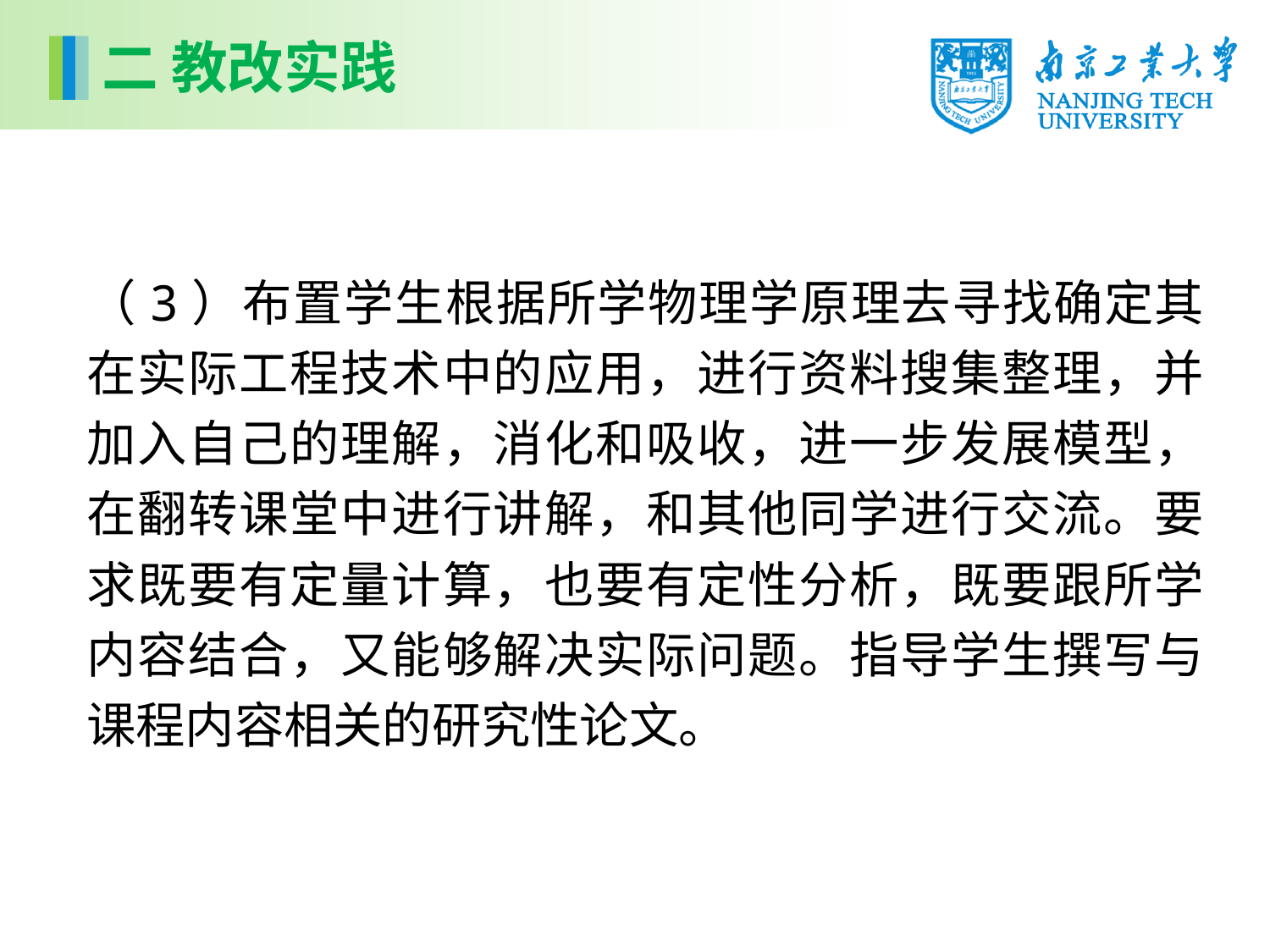

二 教改实践
（3）布置学生根据所学物理学原理去寻找确定其在实际工程技术中的应用，进行资料搜集整理，并加入自己的理解，消化和吸收，进一步发展模型，在翻转课堂中进行讲解，和其他同学进行交流。要求既要有定量计算，也要有定性分析，既要跟所学内容结合，又能够解决实际问题。指导学生撰写与课程内容相关的研究性论文。